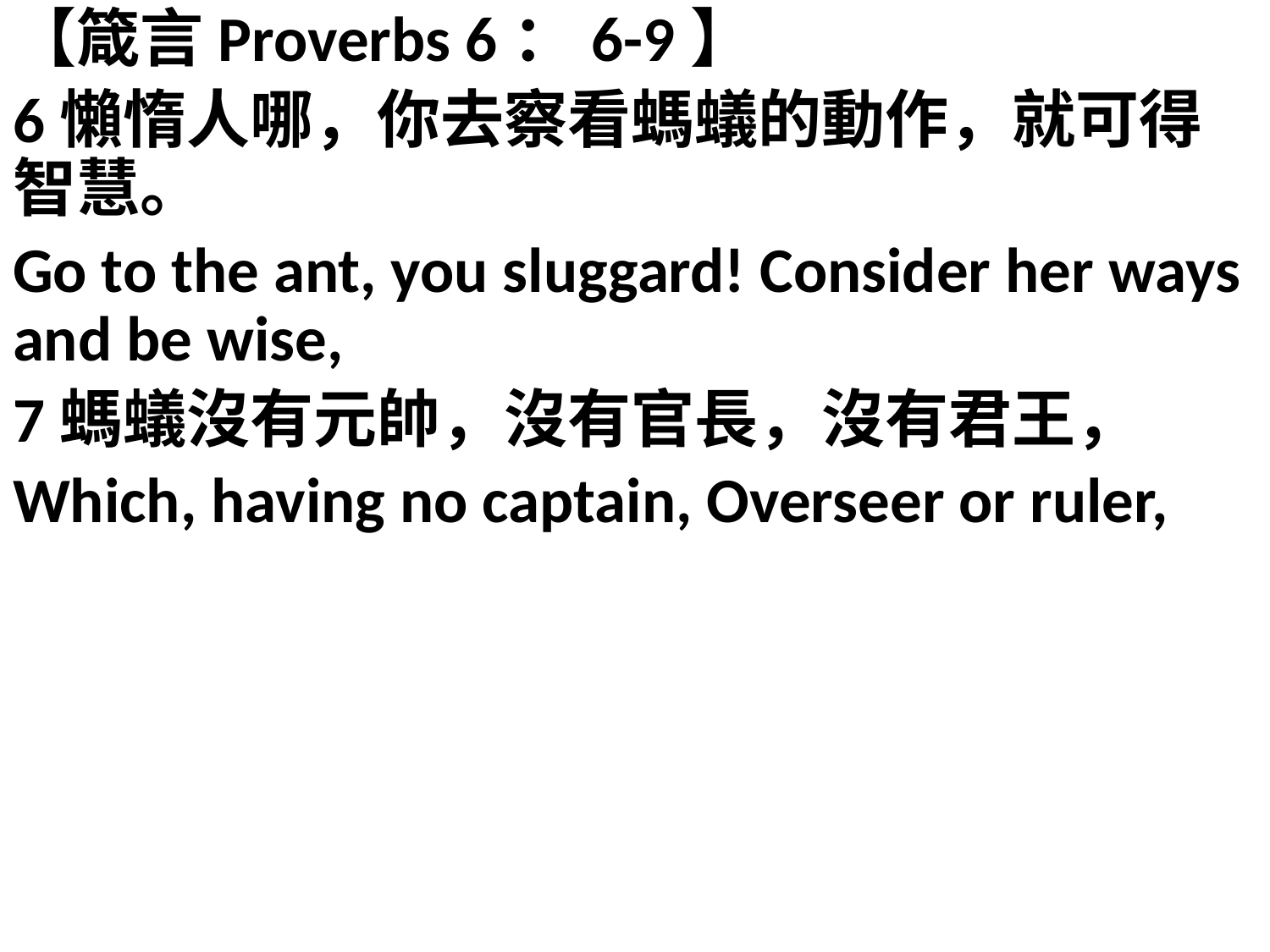

【箴言Proverbs 6：6-9】
6懶惰人哪，你去察看螞蟻的動作，就可得智慧。
Go to the ant, you sluggard! Consider her ways and be wise,
7螞蟻沒有元帥，沒有官長，沒有君王，
Which, having no captain, Overseer or ruler,